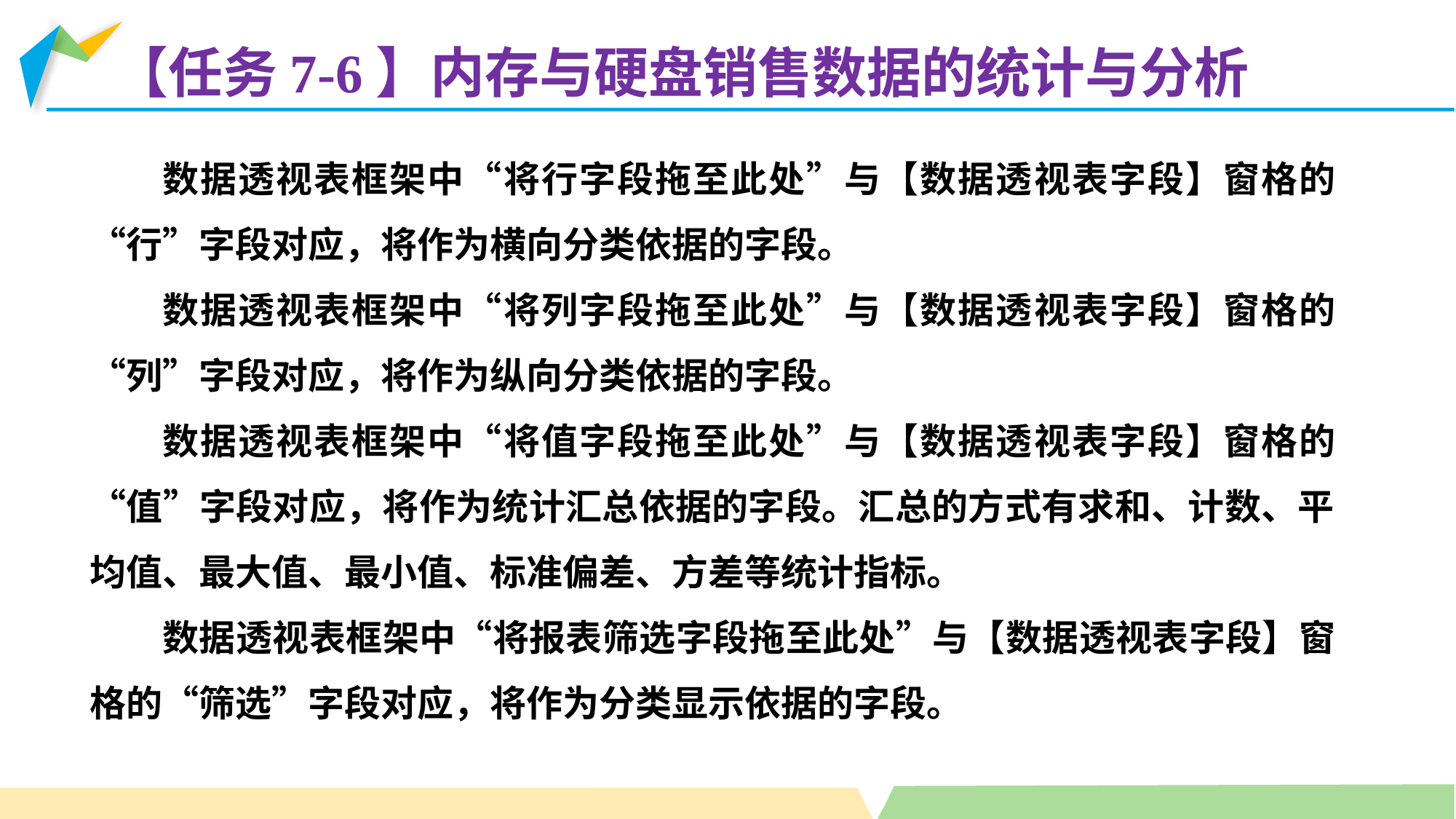

【任务7-6】内存与硬盘销售数据的统计与分析
数据透视表框架中“将行字段拖至此处”与【数据透视表字段】窗格的“行”字段对应，将作为横向分类依据的字段。
数据透视表框架中“将列字段拖至此处”与【数据透视表字段】窗格的“列”字段对应，将作为纵向分类依据的字段。
数据透视表框架中“将值字段拖至此处”与【数据透视表字段】窗格的“值”字段对应，将作为统计汇总依据的字段。汇总的方式有求和、计数、平均值、最大值、最小值、标准偏差、方差等统计指标。
数据透视表框架中“将报表筛选字段拖至此处”与【数据透视表字段】窗格的“筛选”字段对应，将作为分类显示依据的字段。